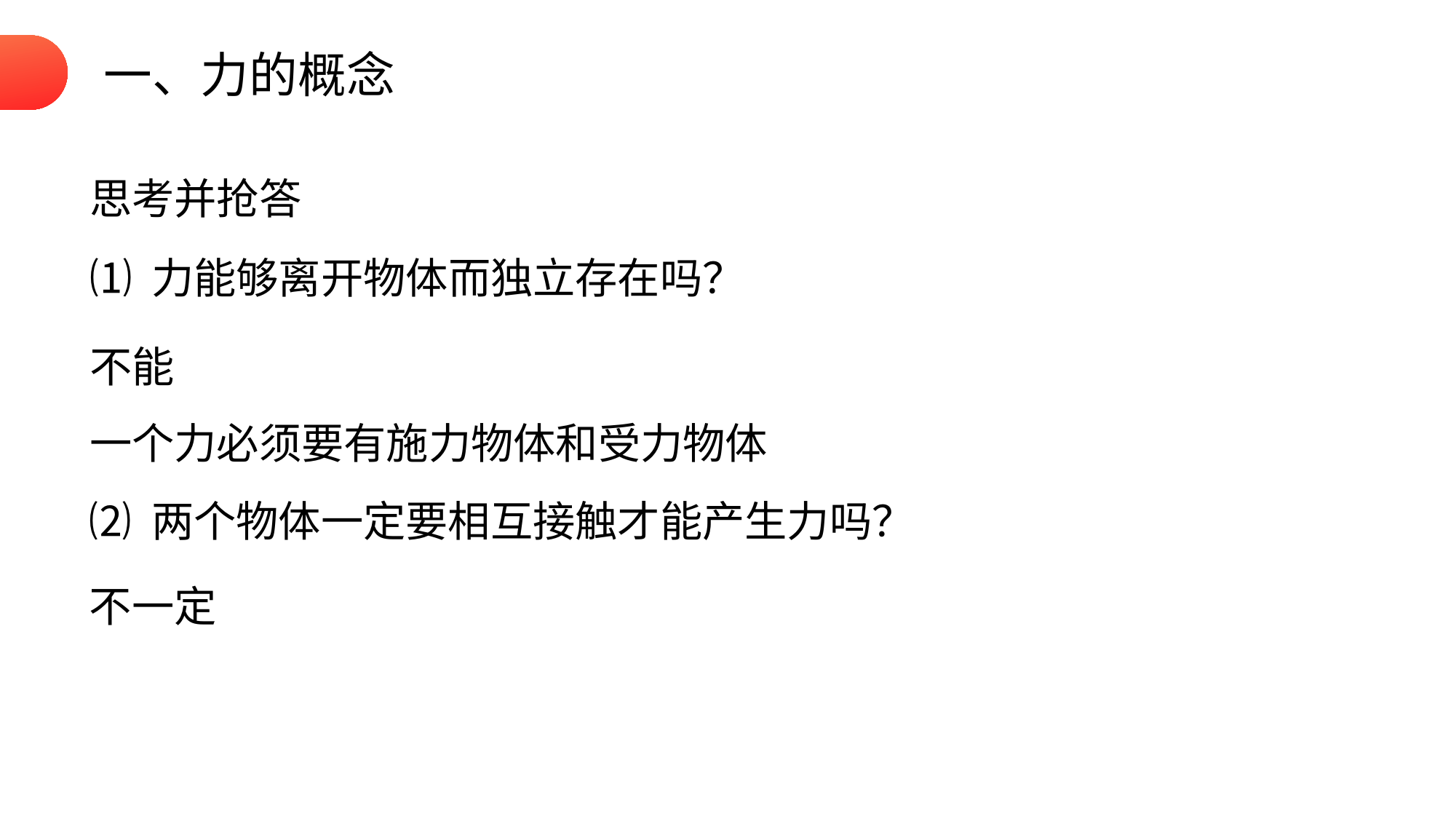

一、力的概念
思考并抢答
⑴ 力能够离开物体而独立存在吗？
不能
一个力必须要有施力物体和受力物体
⑵ 两个物体一定要相互接触才能产生力吗？
不一定